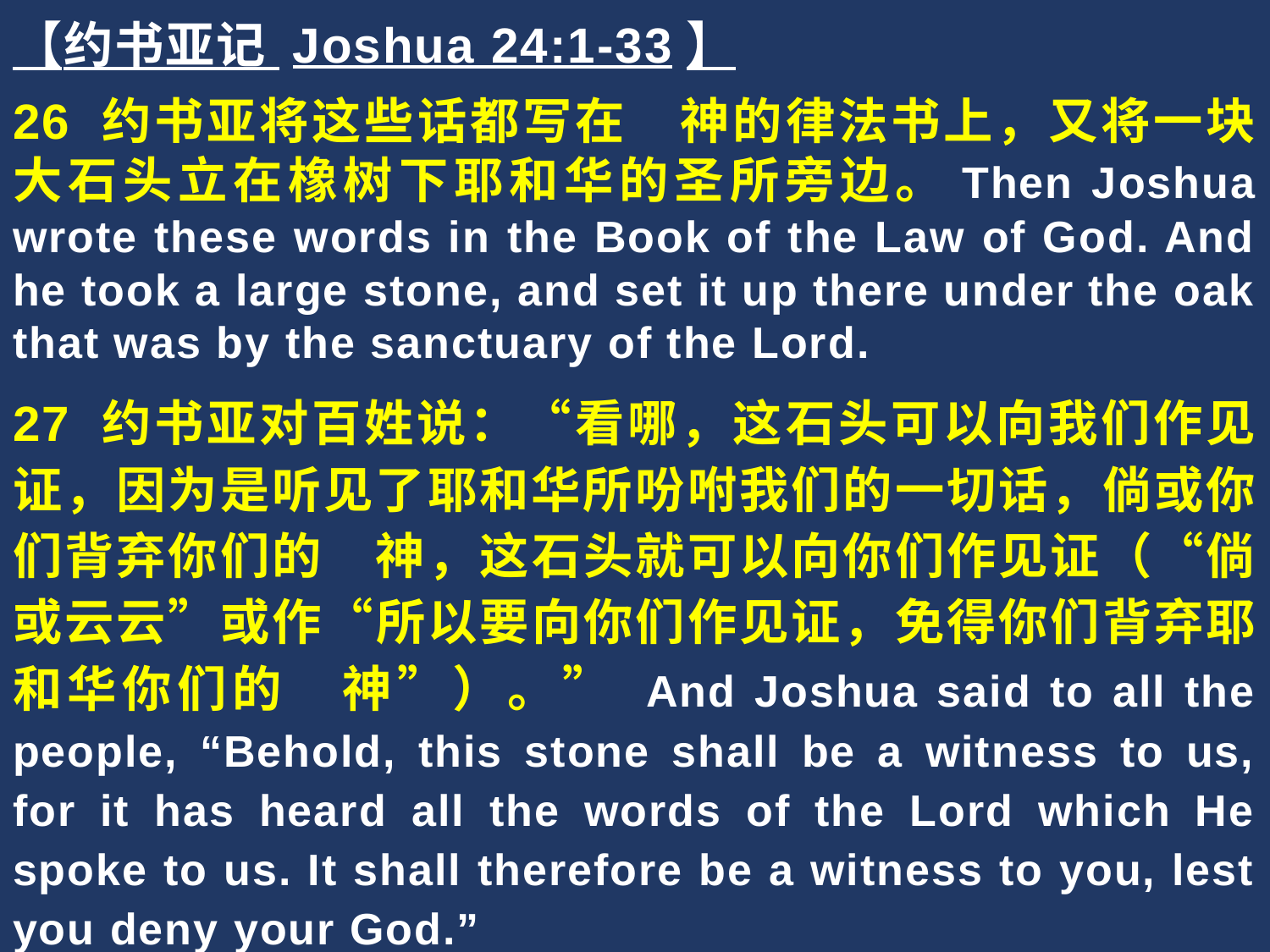

【约书亚记 Joshua 24:1-33】
26 约书亚将这些话都写在　神的律法书上，又将一块大石头立在橡树下耶和华的圣所旁边。Then Joshua wrote these words in the Book of the Law of God. And he took a large stone, and set it up there under the oak that was by the sanctuary of the Lord.
27 约书亚对百姓说：“看哪，这石头可以向我们作见证，因为是听见了耶和华所吩咐我们的一切话，倘或你们背弃你们的　神，这石头就可以向你们作见证（“倘或云云”或作“所以要向你们作见证，免得你们背弃耶和华你们的　神”）。” And Joshua said to all the people, “Behold, this stone shall be a witness to us, for it has heard all the words of the Lord which He spoke to us. It shall therefore be a witness to you, lest you deny your God.”